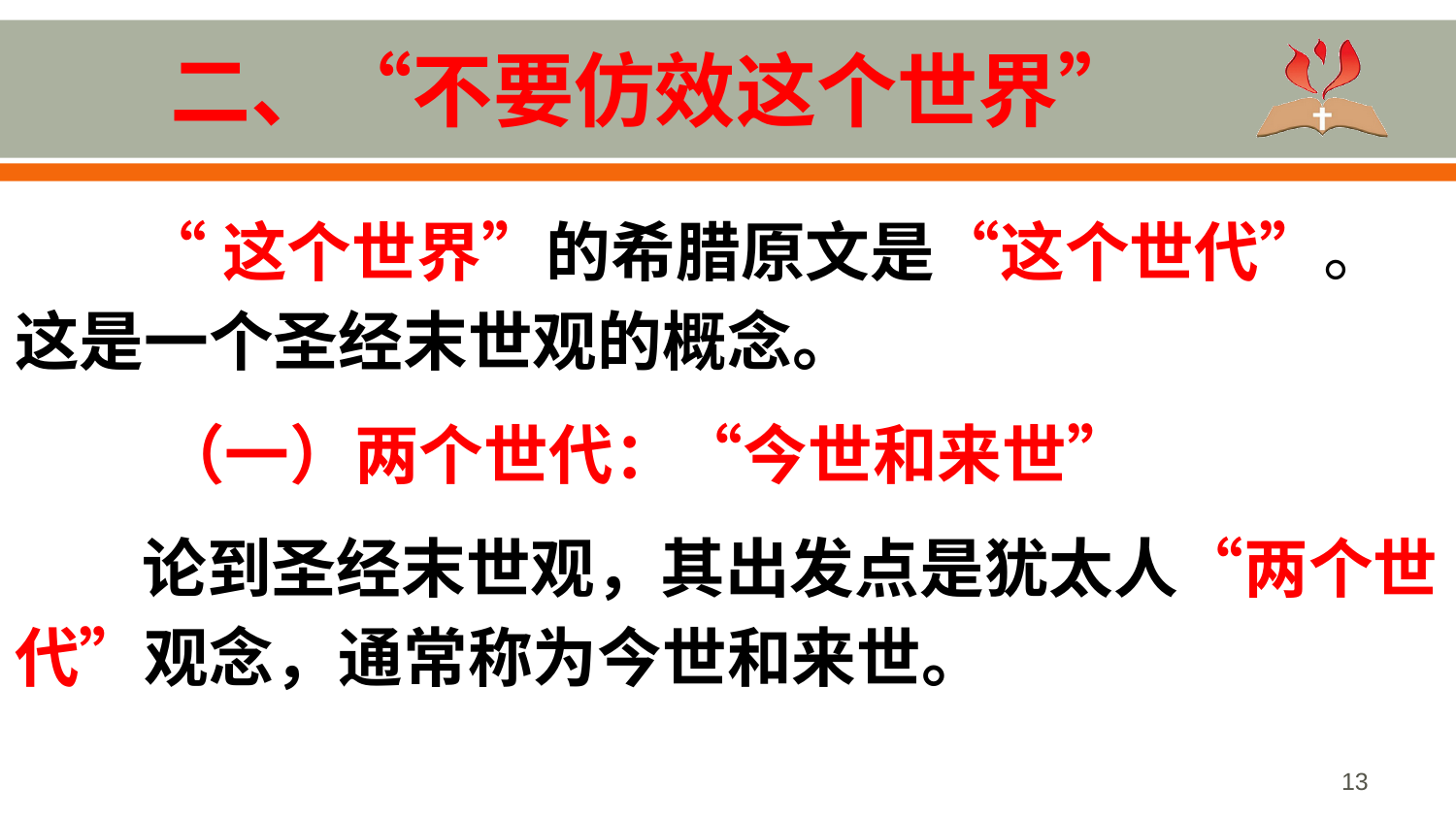

# 二、“不要仿效这个世界”
“这个世界”的希腊原文是“这个世代”。 这是一个圣经末世观的概念。
	（一）两个世代：“今世和来世”
论到圣经末世观，其出发点是犹太人“两个世代”观念，通常称为今世和来世。

13